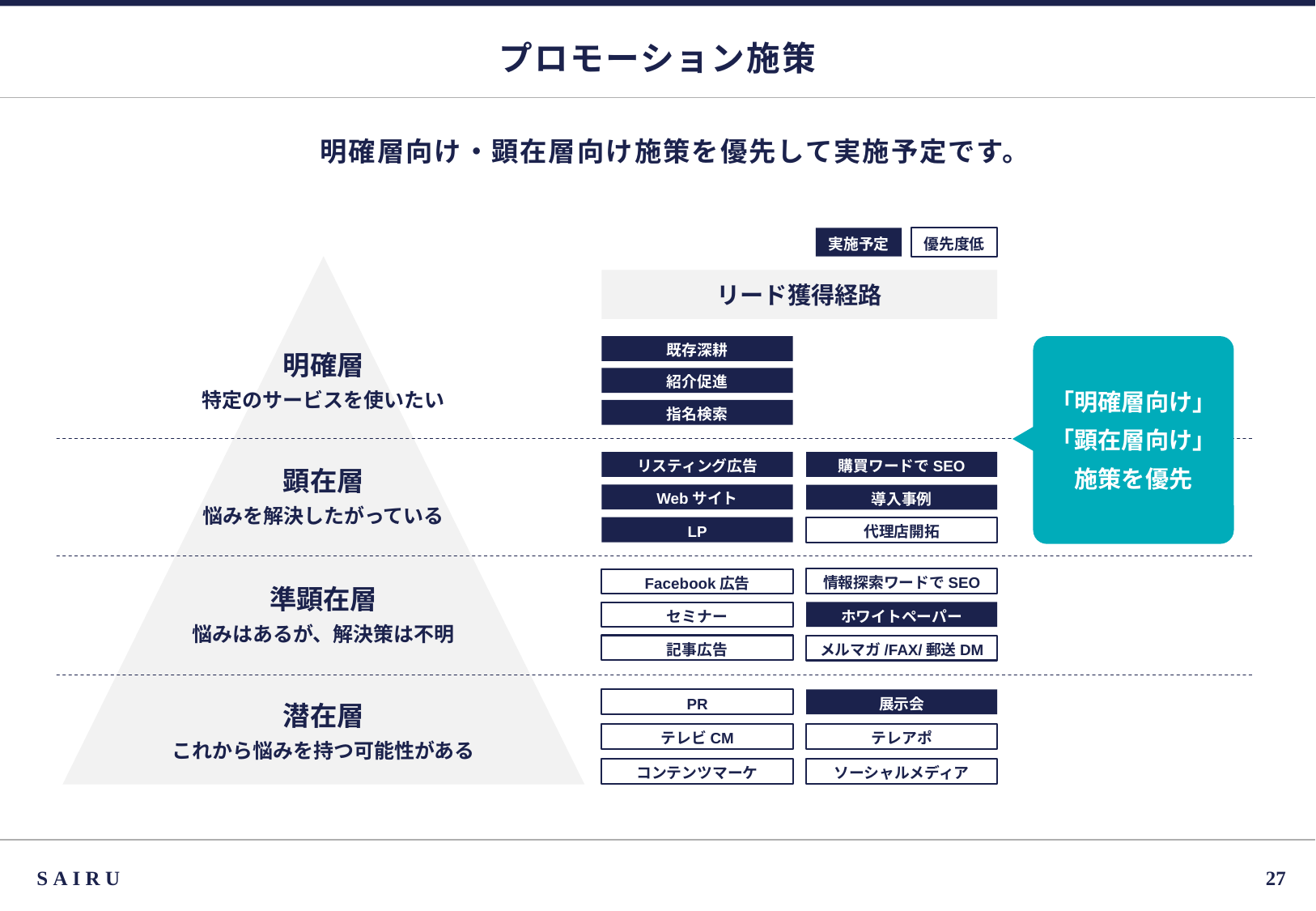

# プロモーション施策
明確層向け・顕在層向け施策を優先して実施予定です。
実施予定
優先度低

リード獲得経路
既存深耕
「明確層向け」
「顕在層向け」
施策を優先
明確層
特定のサービスを使いたい
紹介促進
指名検索

リスティング広告
購買ワードでSEO
顕在層
悩みを解決したがっている
Webサイト
導入事例
LP
代理店開拓
情報探索ワードでSEO
Facebook広告
準顕在層
悩みはあるが、解決策は不明
ホワイトペーパー
セミナー
記事広告
メルマガ/FAX/郵送DM
PR
展示会
潜在層
これから悩みを持つ可能性がある
テレビCM
テレアポ
コンテンツマーケ
ソーシャルメディア
SAIRU
27